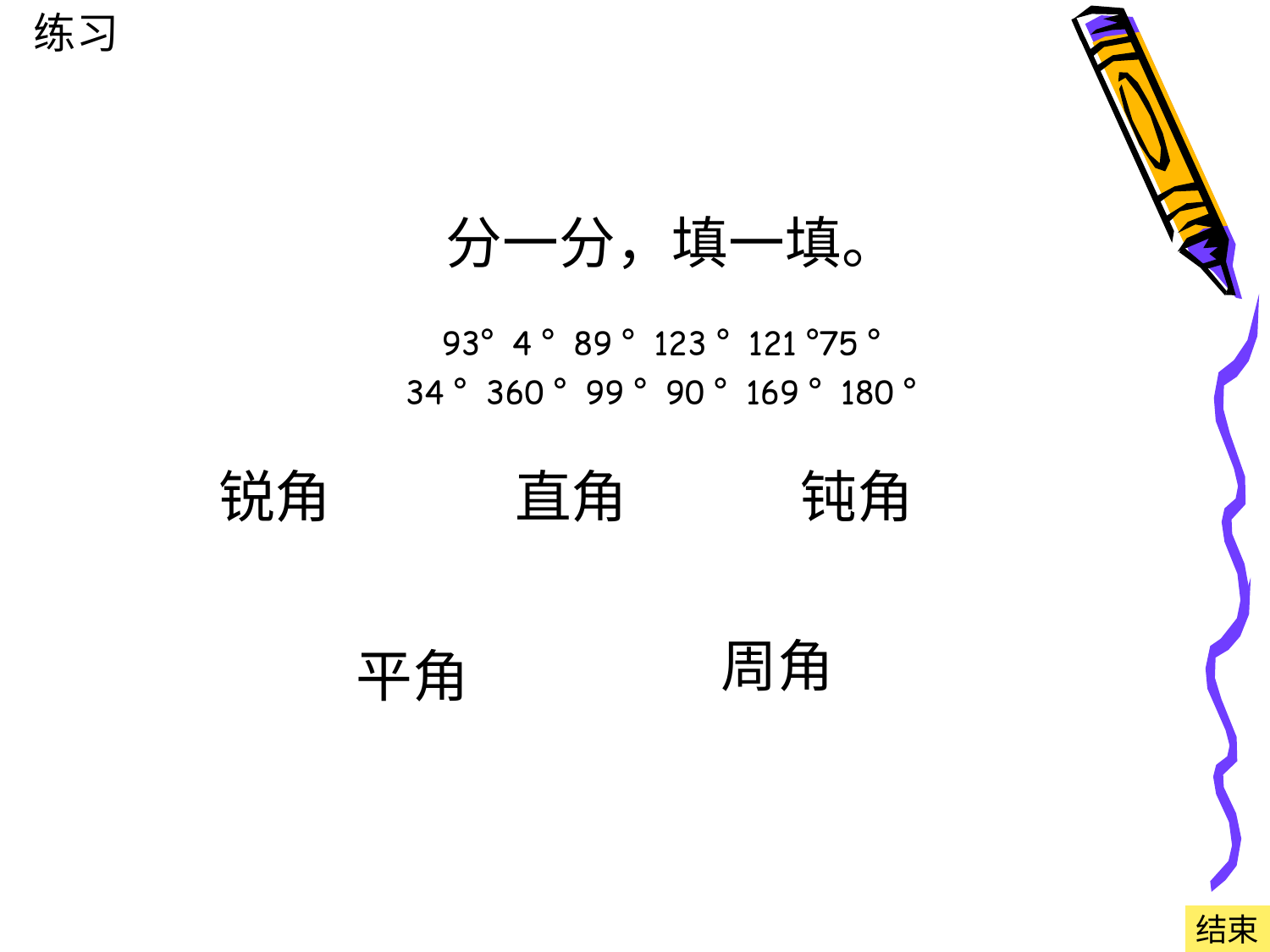

练习
分一分，填一填。
93°  4 °  89 °  123 °  121 °75 °
34 °  360 °  99 °  90 °  169 °  180 °
锐角
直角
钝角
周角
平角

结束